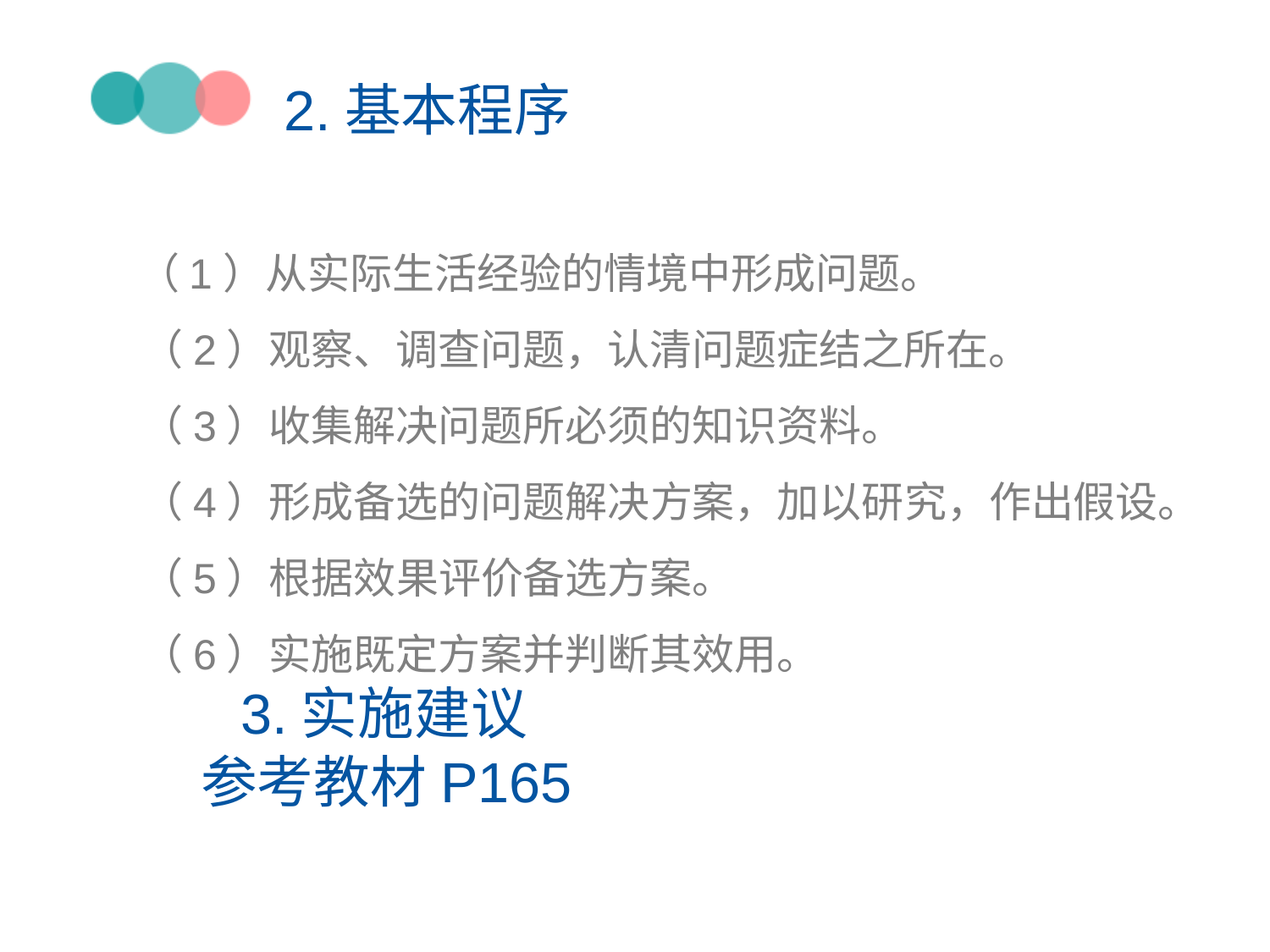

# 2.基本程序
   （1）从实际生活经验的情境中形成问题。
　（2）观察、调查问题，认清问题症结之所在。
　（3）收集解决问题所必须的知识资料。
　（4）形成备选的问题解决方案，加以研究，作出假设。
　（5）根据效果评价备选方案。
　（6）实施既定方案并判断其效用。
            3.实施建议
       参考教材P165